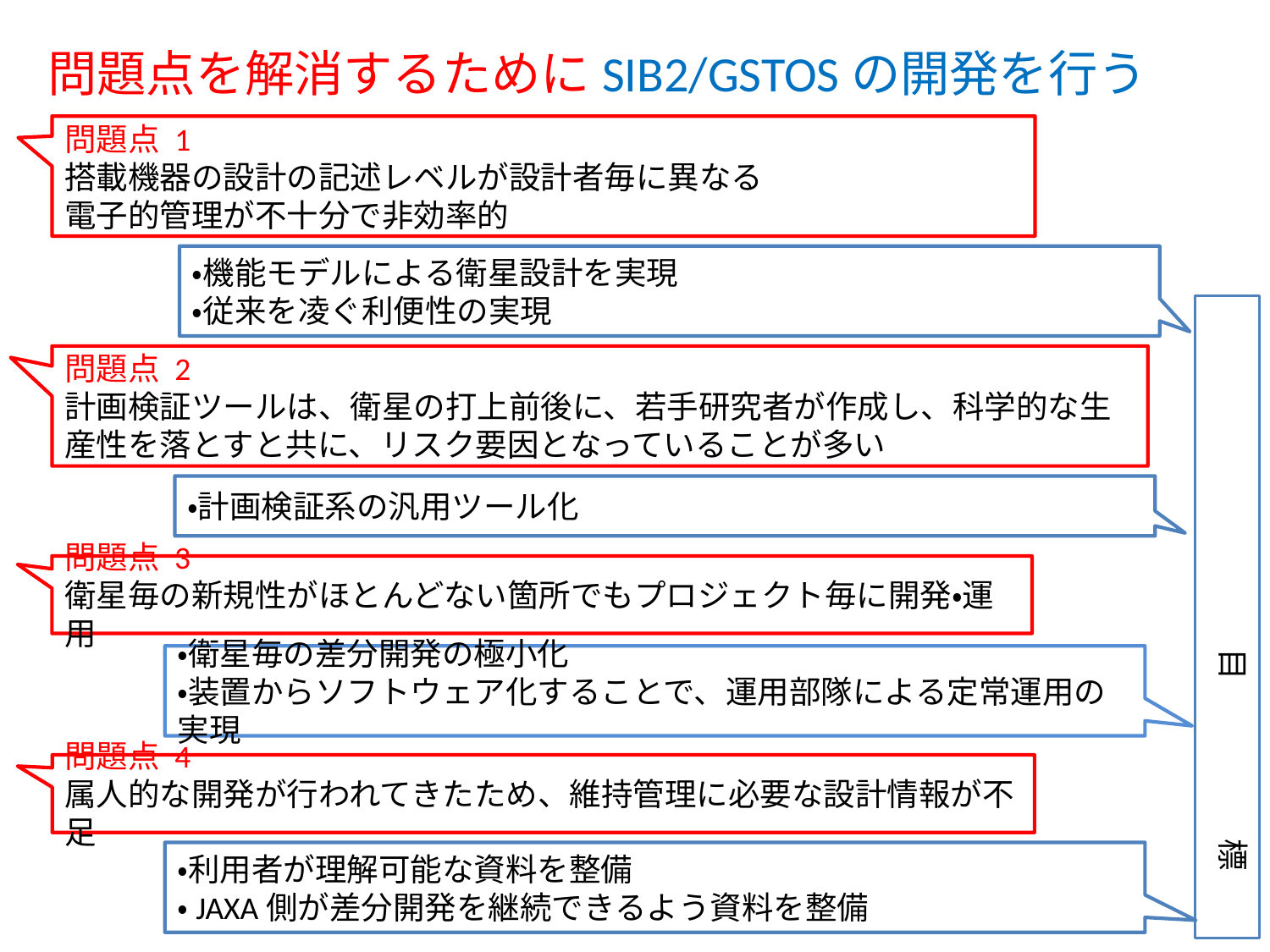

問題点を解消するためにSIB2/GSTOSの開発を行う
問題点 1
搭載機器の設計の記述レベルが設計者毎に異なる
電子的管理が不十分で非効率的
・機能モデルによる衛星設計を実現
・従来を凌ぐ利便性の実現
　　　　　　            　　目　　　　　標
問題点 2
計画検証ツールは、衛星の打上前後に、若手研究者が作成し、科学的な生産性を落とすと共に、リスク要因となっていることが多い
・計画検証系の汎用ツール化
問題点 3
衛星毎の新規性がほとんどない箇所でもプロジェクト毎に開発・運用
・衛星毎の差分開発の極小化
・装置からソフトウェア化することで、運用部隊による定常運用の実現
問題点 4
属人的な開発が行われてきたため、維持管理に必要な設計情報が不足
・利用者が理解可能な資料を整備
・JAXA側が差分開発を継続できるよう資料を整備